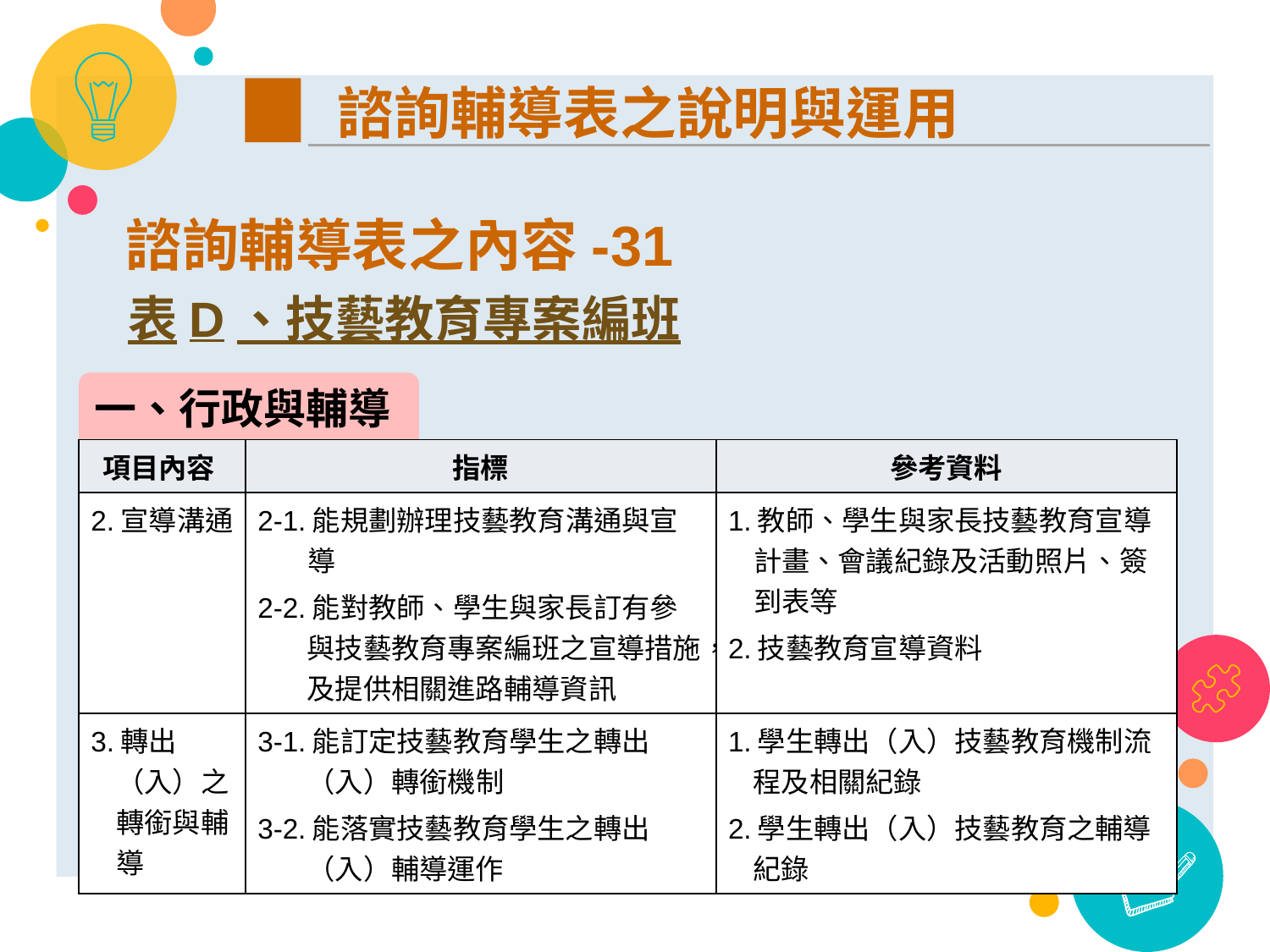

諮詢輔導表之說明與運用

諮詢輔導表之內容-31
表D、技藝教育專案編班
一、行政與輔導
| 項目內容 | 指標 | 參考資料 |
| --- | --- | --- |
| 2.宣導溝通 | 2-1.能規劃辦理技藝教育溝通與宣導 2-2.能對教師、學生與家長訂有參與技藝教育專案編班之宣導措施，及提供相關進路輔導資訊 | 1.教師、學生與家長技藝教育宣導計畫、會議紀錄及活動照片、簽到表等 2.技藝教育宣導資料 |
| 3.轉出（入）之轉銜與輔導 | 3-1.能訂定技藝教育學生之轉出（入）轉銜機制 3-2.能落實技藝教育學生之轉出（入）輔導運作 | 1.學生轉出（入）技藝教育機制流程及相關紀錄 2.學生轉出（入）技藝教育之輔導紀錄 |